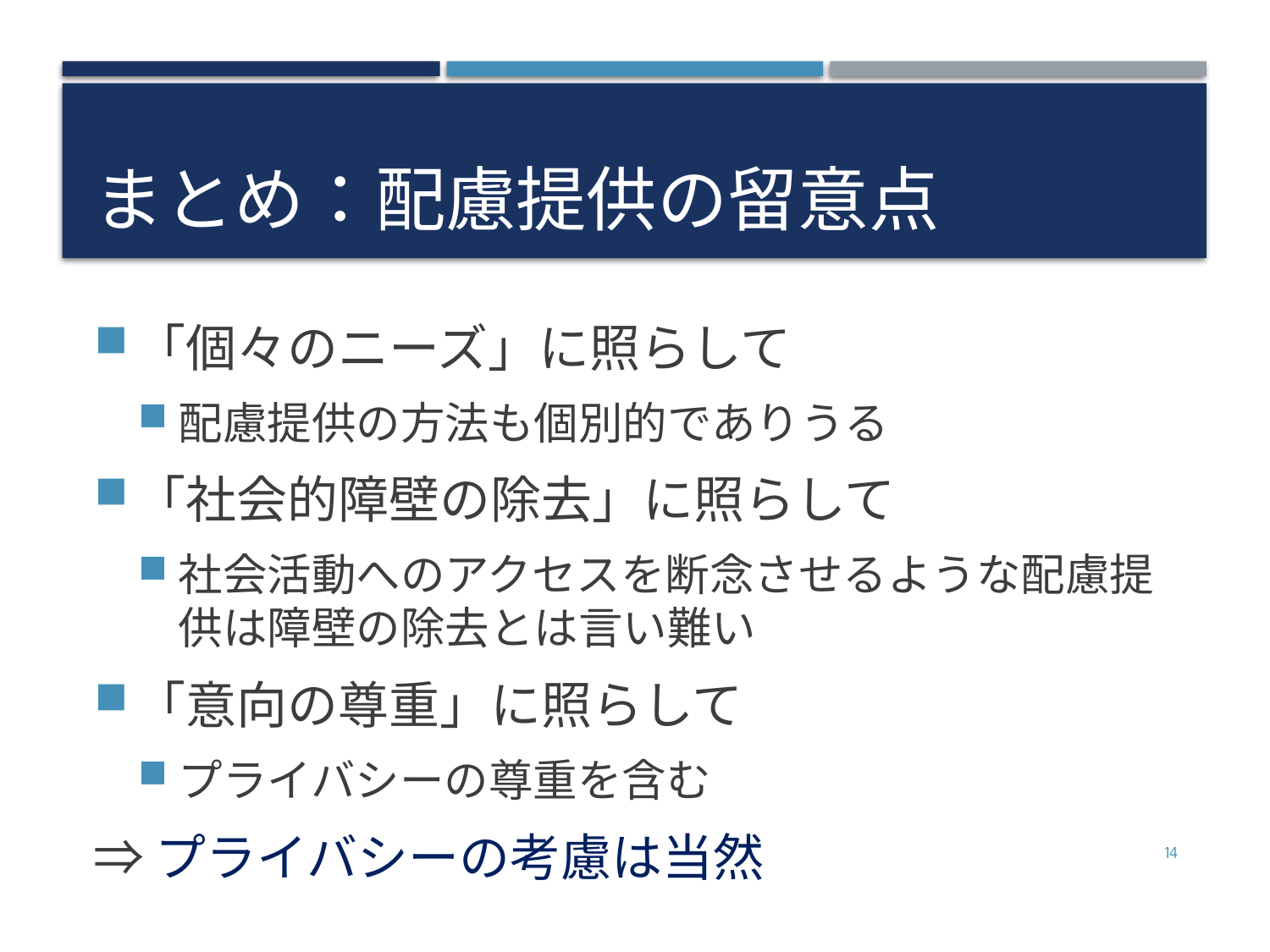

# まとめ：配慮提供の留意点
「個々のニーズ」に照らして
配慮提供の方法も個別的でありうる
「社会的障壁の除去」に照らして
社会活動へのアクセスを断念させるような配慮提供は障壁の除去とは言い難い
「意向の尊重」に照らして
プライバシーの尊重を含む
⇒プライバシーの考慮は当然
14